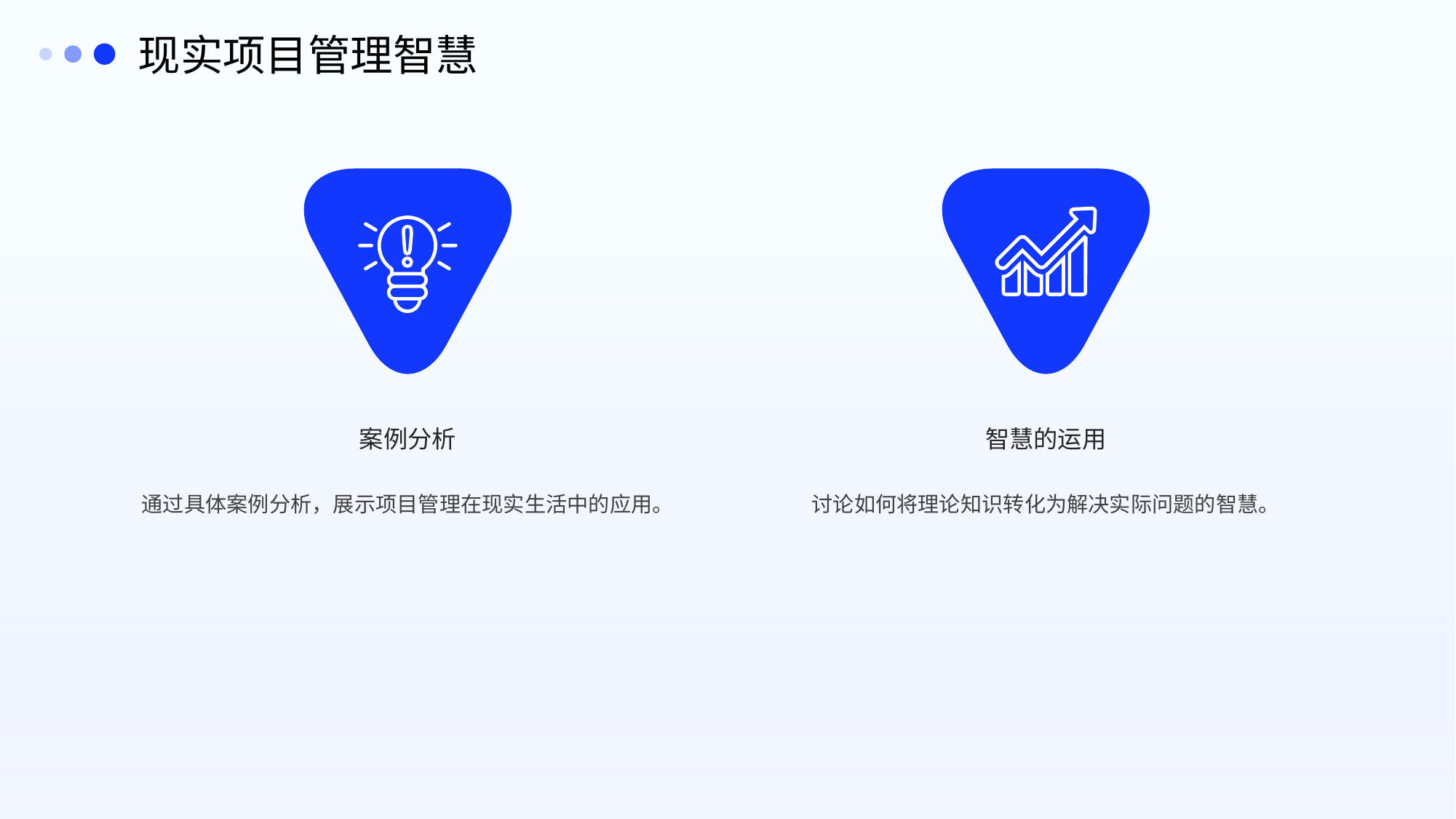

现实项目管理智慧

案例分析
智慧的运用
通过具体案例分析，展示项目管理在现实生活中的应用。
讨论如何将理论知识转化为解决实际问题的智慧。